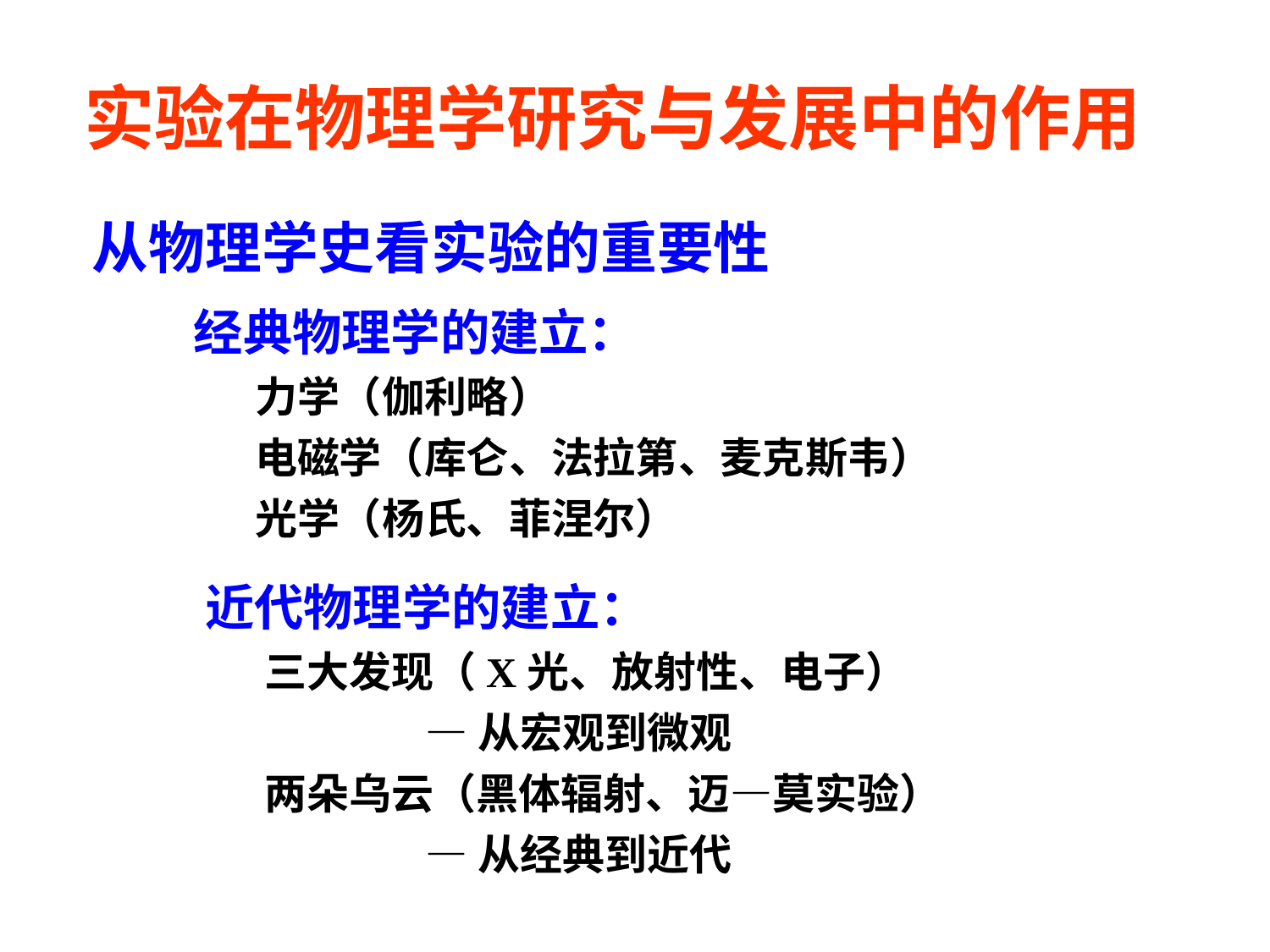

实验在物理学研究与发展中的作用
从物理学史看实验的重要性
        经典物理学的建立：
                力学（伽利略）
                电磁学（库仑、法拉第、麦克斯韦）
                光学（杨氏、菲涅尔）
         近代物理学的建立：
                 三大发现（X光、放射性、电子）
                                   —从宏观到微观
                 两朵乌云（黑体辐射、迈—莫实验）
                                   —从经典到近代